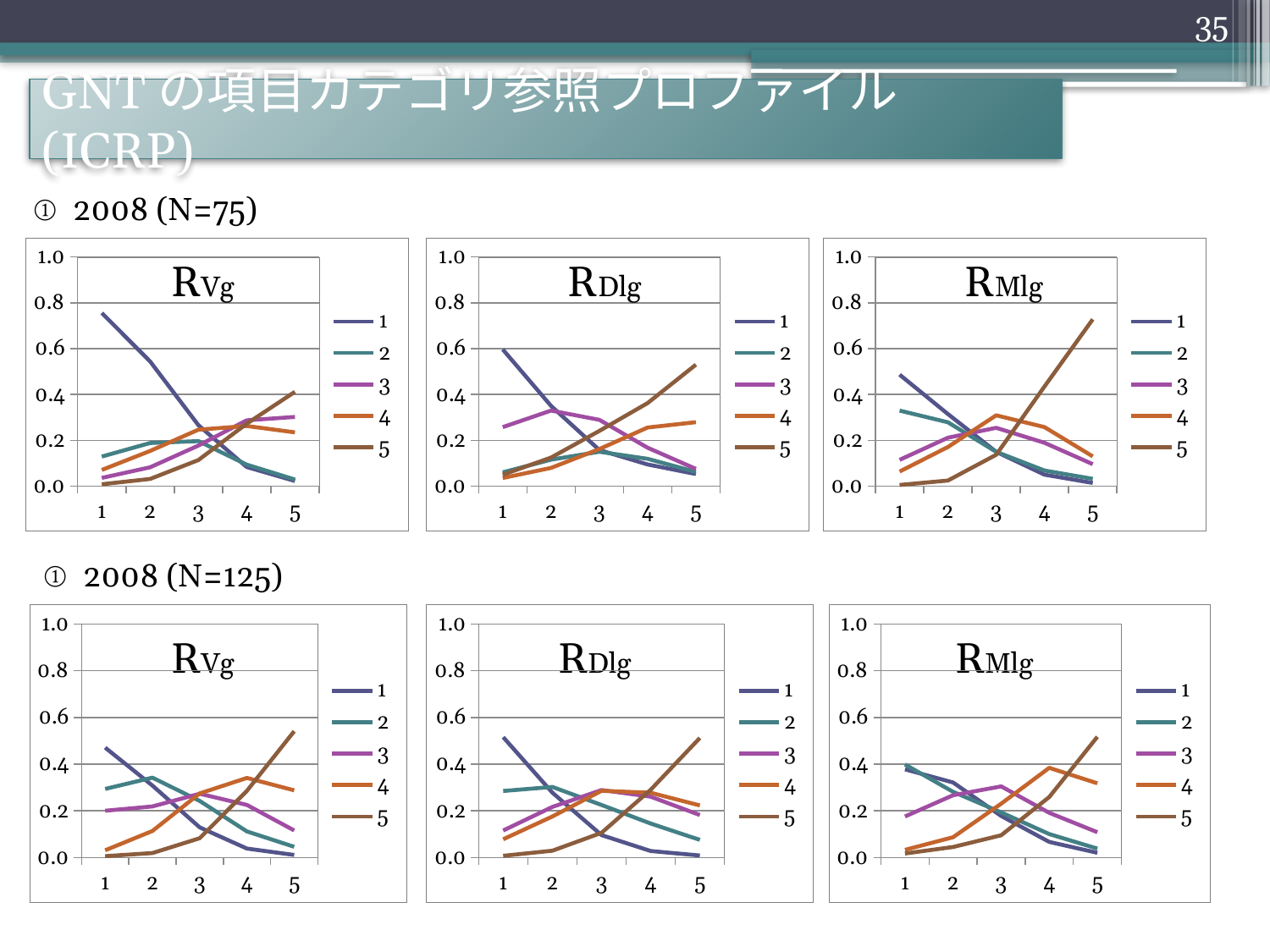

35
GNTの項目カテゴリ参照プロファイル(ICRP)
① 2008 (N=75)

### Chart

| Category |  |  |  |  |  |
|---|---|---|---|---|---|

### Chart

| Category |  |  |  |  |  |
|---|---|---|---|---|---|

### Chart

| Category |  |  |  |  |  |
|---|---|---|---|---|---|
RVg
RDlg
RMlg
① 2008 (N=125)

### Chart

| Category |  |  |  |  |  |
|---|---|---|---|---|---|

### Chart

| Category |  |  |  |  |  |
|---|---|---|---|---|---|

### Chart

| Category |  |  |  |  |  |
|---|---|---|---|---|---|
RVg
RDlg
RMlg